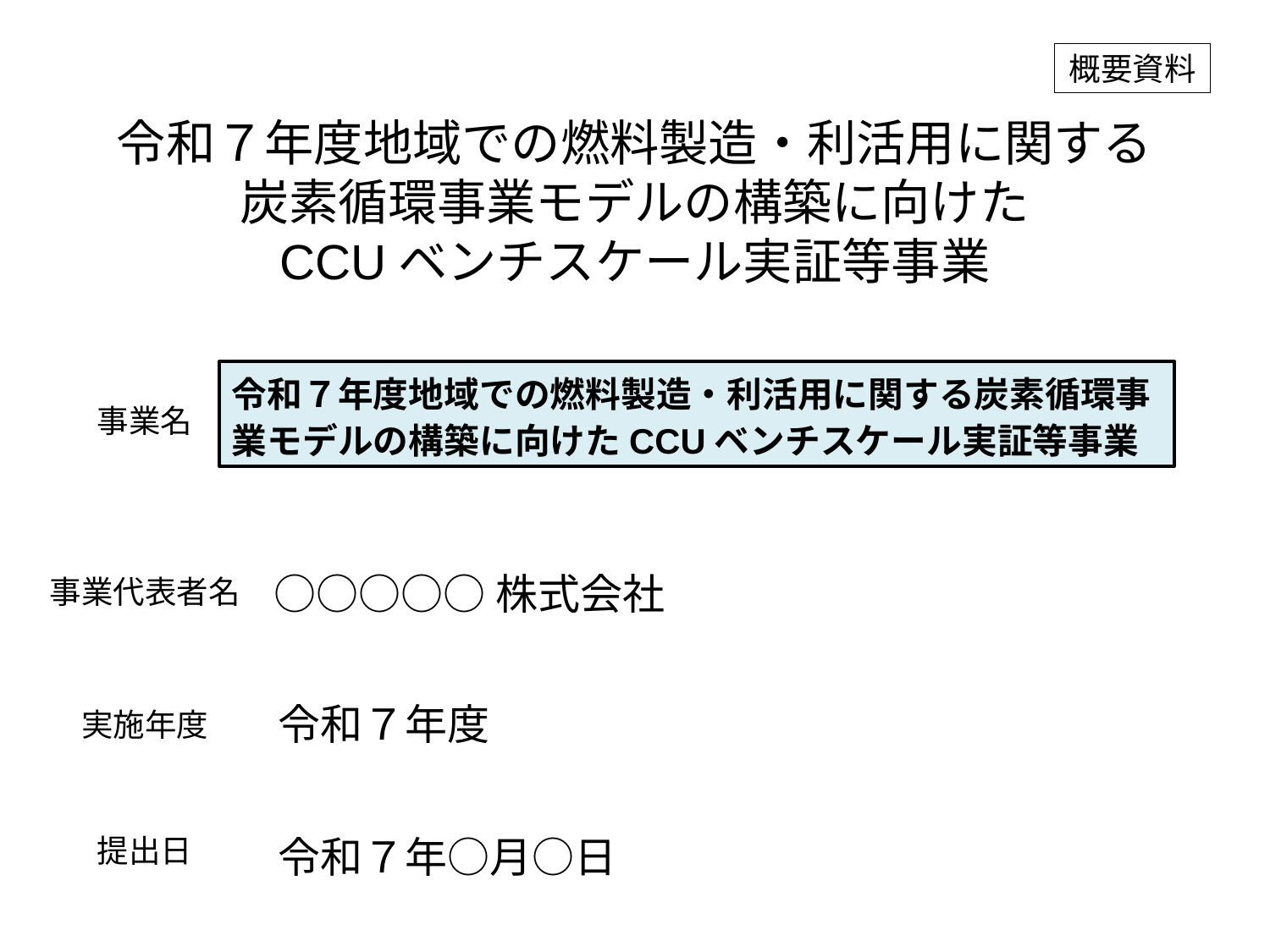

概要資料
# 令和７年度地域での燃料製造・利活用に関する 炭素循環事業モデルの構築に向けた CCUベンチスケール実証等事業
令和７年度地域での燃料製造・利活用に関する炭素循環事業モデルの構築に向けたCCUベンチスケール実証等事業
事業名
○○○○○株式会社
事業代表者名
令和７年度
実施年度

提出日
令和７年○月○日